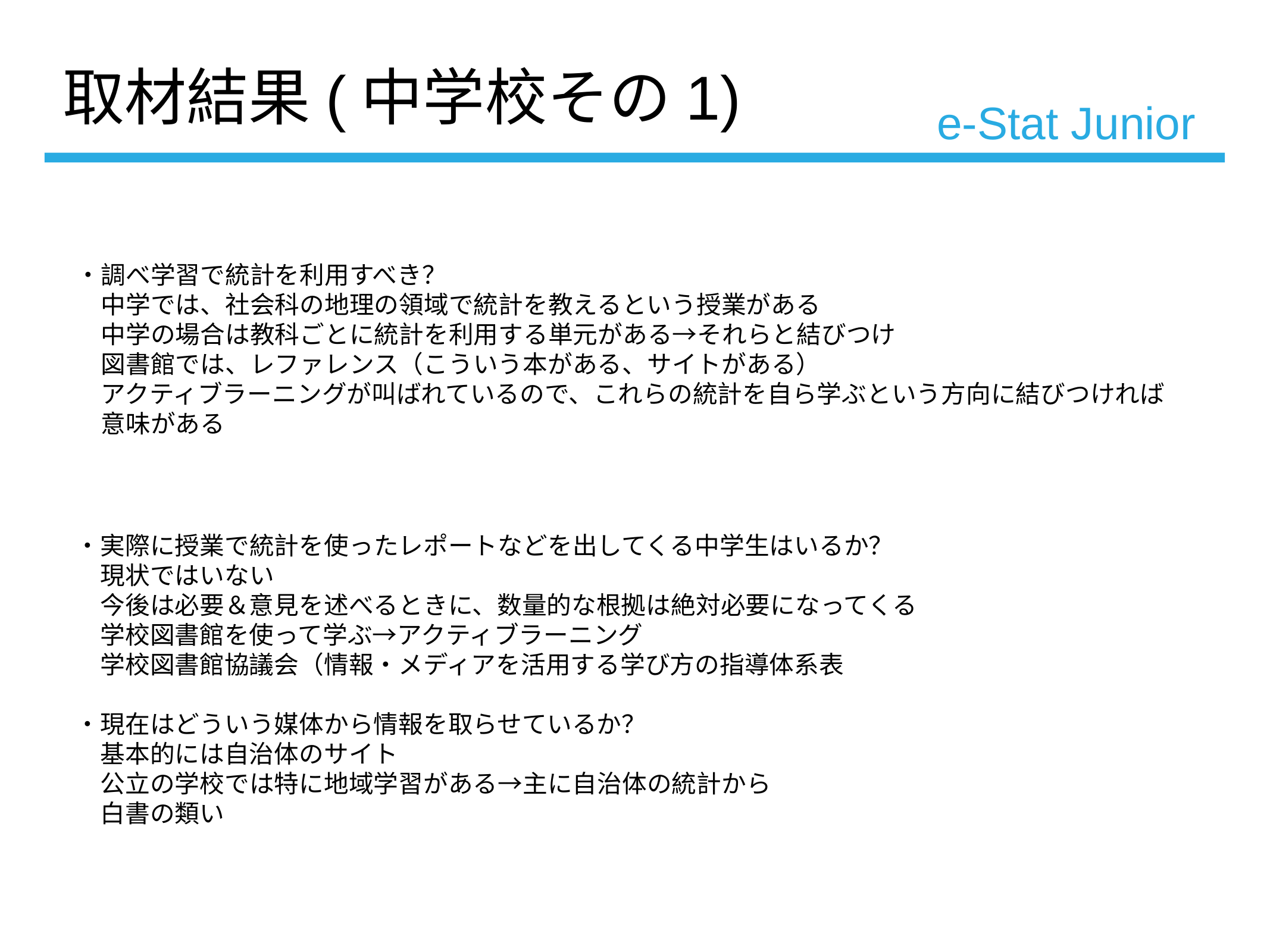

取材結果(中学校その1)
# e-Stat Junior

・調べ学習で統計を利用すべき？
　中学では、社会科の地理の領域で統計を教えるという授業がある
　中学の場合は教科ごとに統計を利用する単元がある→それらと結びつけ
　図書館では、レファレンス（こういう本がある、サイトがある）
　アクティブラーニングが叫ばれているので、これらの統計を自ら学ぶという方向に結びつければ
　意味がある
・実際に授業で統計を使ったレポートなどを出してくる中学生はいるか？
　現状ではいない
　今後は必要＆意見を述べるときに、数量的な根拠は絶対必要になってくる
　学校図書館を使って学ぶ→アクティブラーニング
　学校図書館協議会（情報・メディアを活用する学び方の指導体系表

・現在はどういう媒体から情報を取らせているか？
　基本的には自治体のサイト
　公立の学校では特に地域学習がある→主に自治体の統計から
　白書の類い